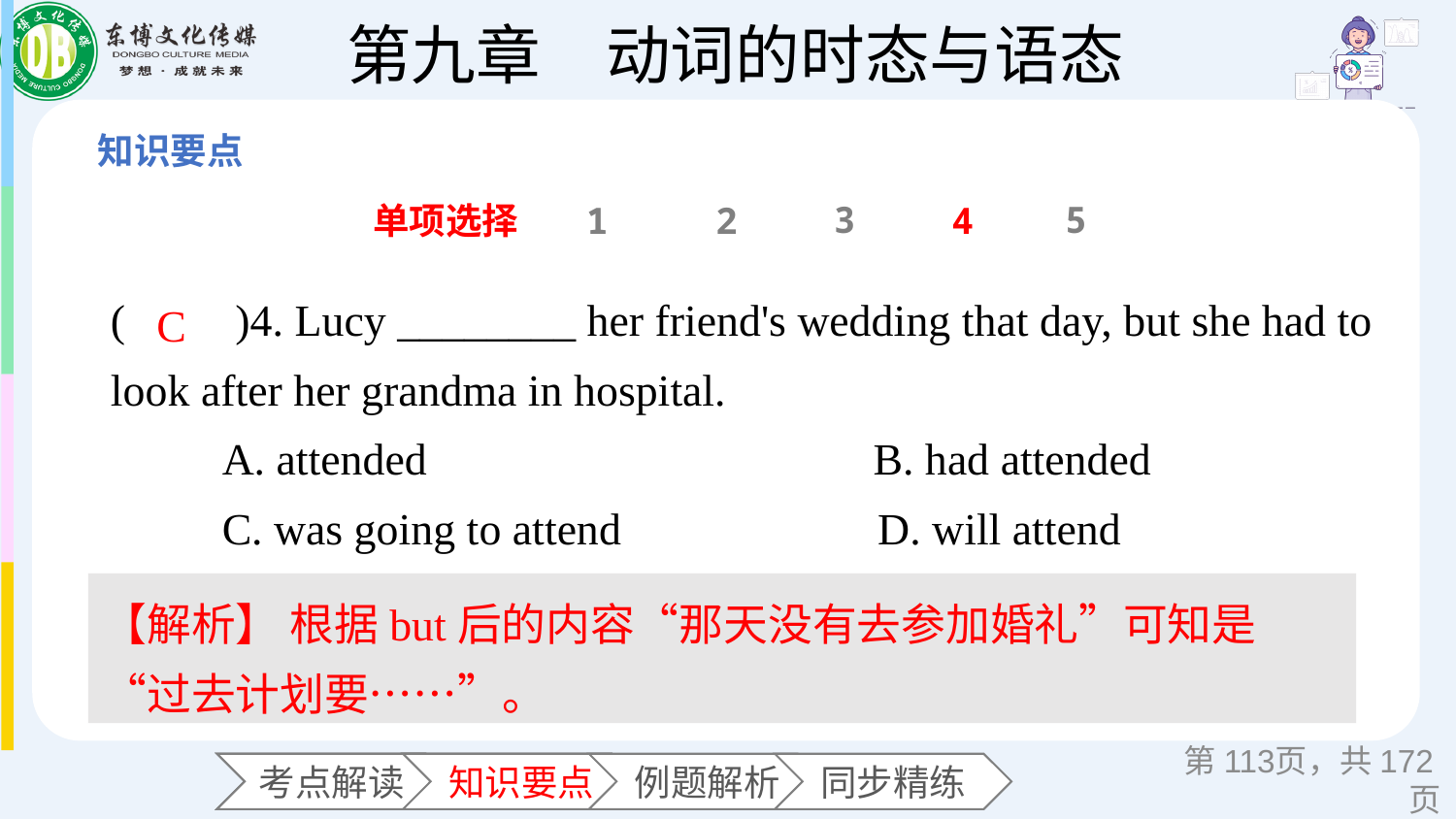

3
5
单项选择
1
2
4
(　　)4. Lucy ________ her friend's wedding that day, but she had to look after her grandma in hospital.
          A. attended                                        B. had attended
          C. was going to attend                       D. will attend
C
【解析】 根据but后的内容“那天没有去参加婚礼”可知是“过去计划要……”。
第113页，共172页